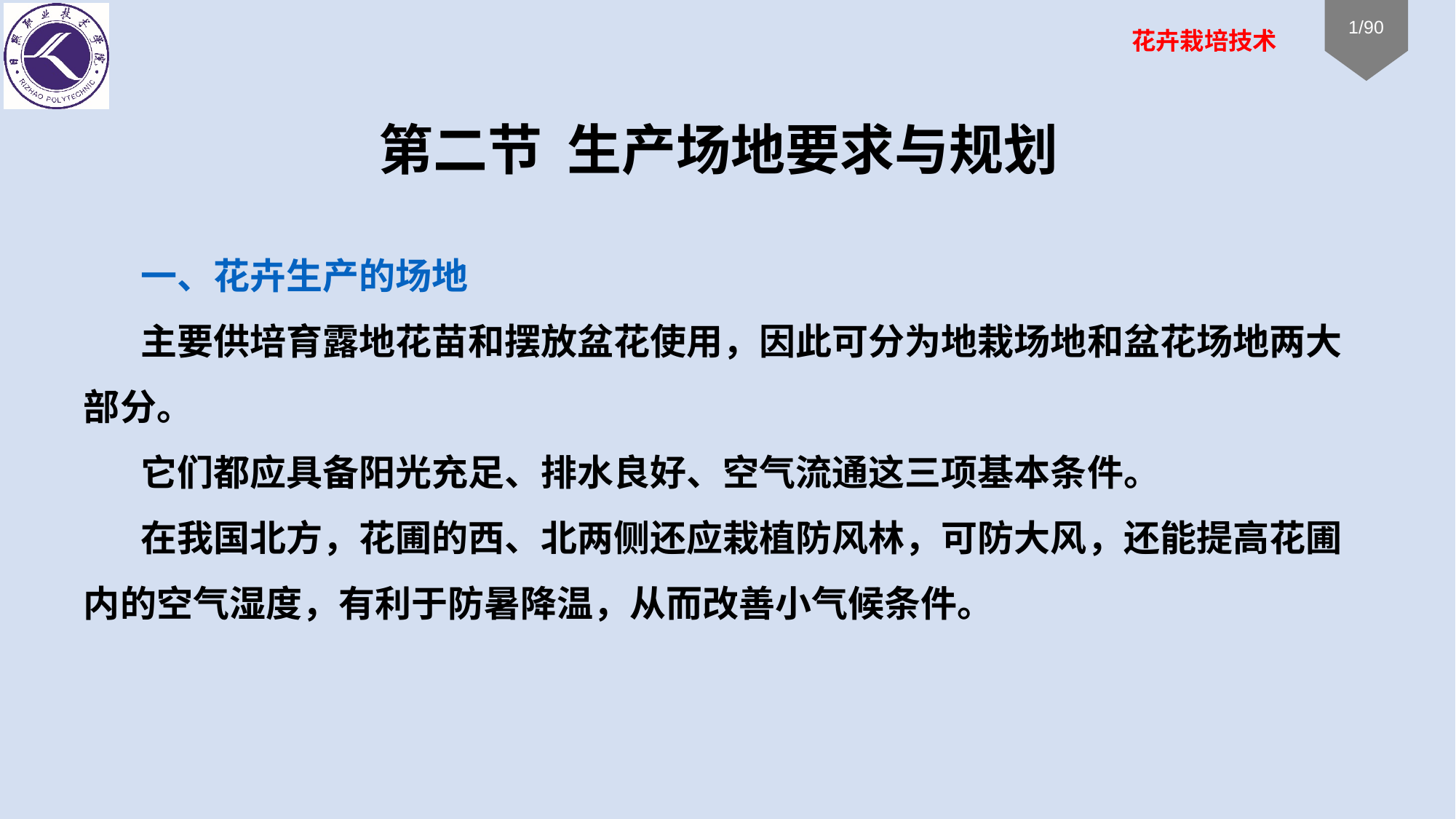

# 第二节  生产场地要求与规划
一、花卉生产的场地
主要供培育露地花苗和摆放盆花使用，因此可分为地栽场地和盆花场地两大部分。
它们都应具备阳光充足、排水良好、空气流通这三项基本条件。
在我国北方，花圃的西、北两侧还应栽植防风林，可防大风，还能提高花圃内的空气湿度，有利于防暑降温，从而改善小气候条件。